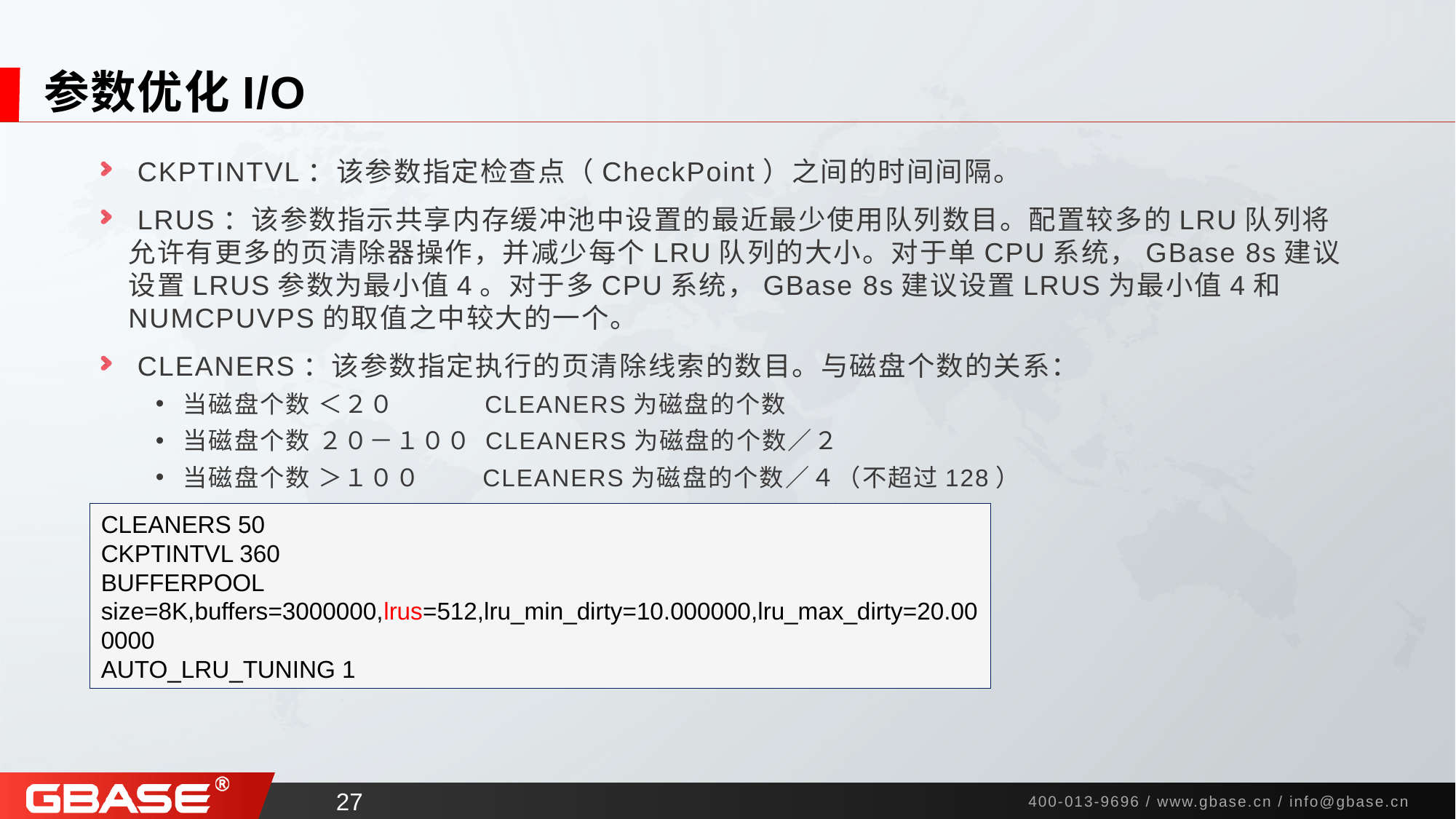

# 参数优化I/O
 CKPTINTVL：该参数指定检查点（CheckPoint）之间的时间间隔。
 LRUS：该参数指示共享内存缓冲池中设置的最近最少使用队列数目。配置较多的LRU队列将允许有更多的页清除器操作，并减少每个LRU队列的大小。对于单CPU系统，GBase 8s建议设置LRUS参数为最小值4。对于多CPU系统，GBase 8s建议设置LRUS为最小值4和NUMCPUVPS的取值之中较大的一个。
 CLEANERS：该参数指定执行的页清除线索的数目。与磁盘个数的关系：
当磁盘个数 ＜２０            CLEANERS为磁盘的个数
当磁盘个数 ２０－１００ CLEANERS为磁盘的个数／２
当磁盘个数 ＞１００        CLEANERS为磁盘的个数／４（不超过128）

CLEANERS 50
CKPTINTVL 360
BUFFERPOOL size=8K,buffers=3000000,lrus=512,lru_min_dirty=10.000000,lru_max_dirty=20.000000
AUTO_LRU_TUNING 1